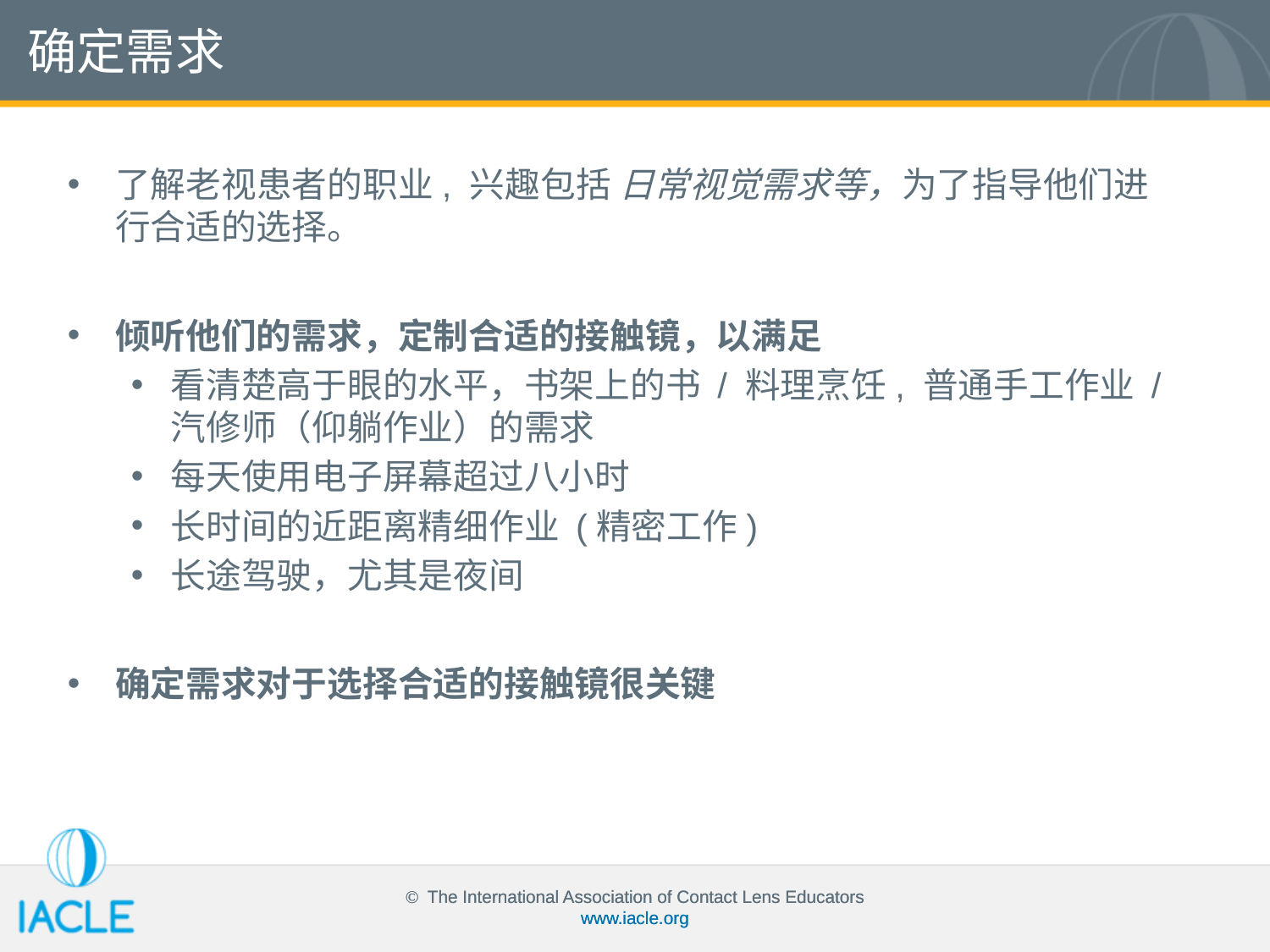

确定需求
#
了解老视患者的职业, 兴趣包括 日常视觉需求等，为了指导他们进行合适的选择。

倾听他们的需求，定制合适的接触镜，以满足
看清楚高于眼的水平，书架上的书 / 料理烹饪, 普通手工作业 / 汽修师（仰躺作业）的需求
每天使用电子屏幕超过八小时
长时间的近距离精细作业 (精密工作)
长途驾驶，尤其是夜间

确定需求对于选择合适的接触镜很关键